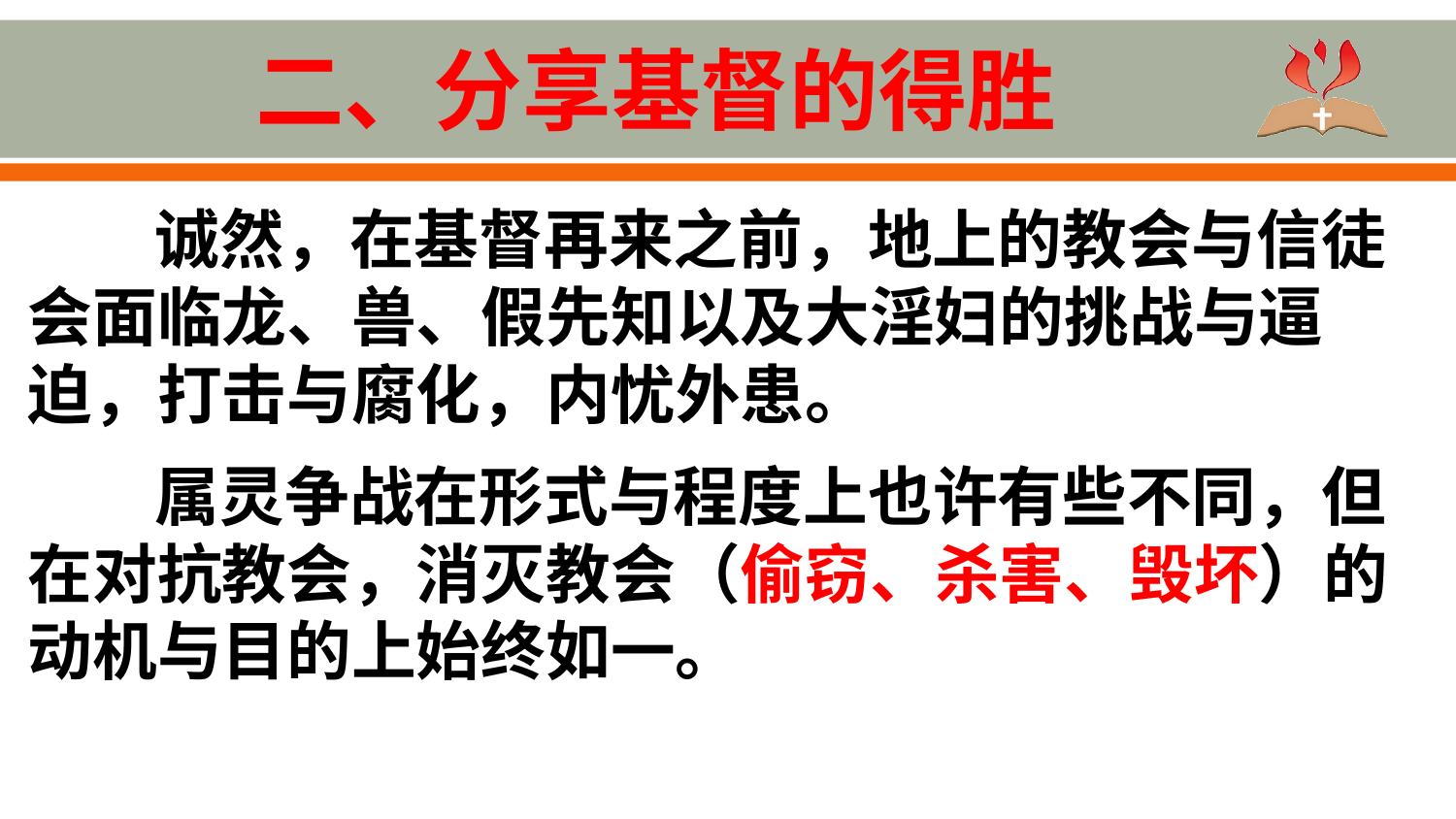

# 二、分享基督的得胜
诚然，在基督再来之前，地上的教会与信徒会面临龙、兽、假先知以及大淫妇的挑战与逼迫，打击与腐化，内忧外患。
属灵争战在形式与程度上也许有些不同，但在对抗教会，消灭教会（偷窃、杀害、毁坏）的动机与目的上始终如一。

24